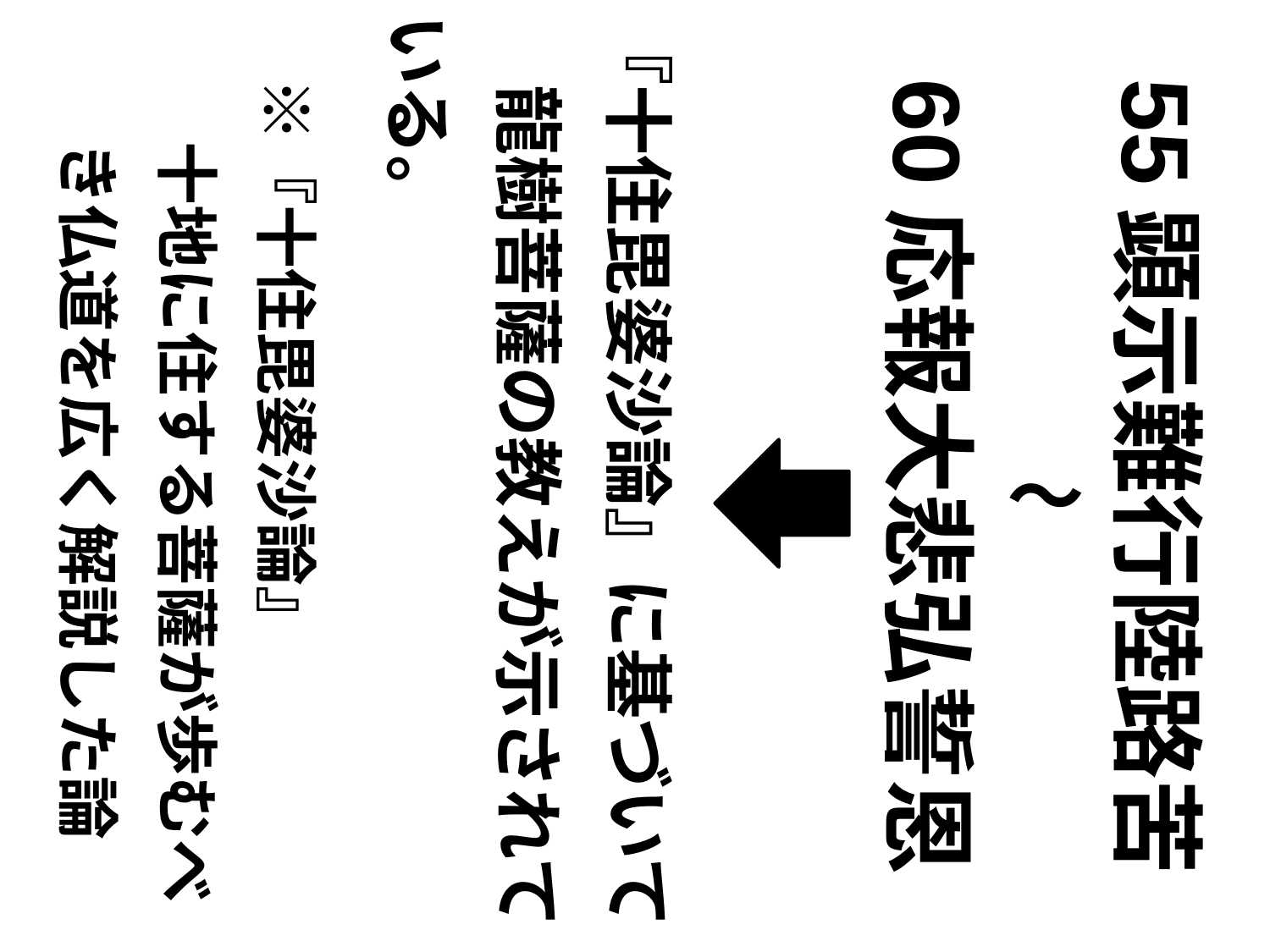

『十住毘婆沙論』に基づいて
　龍樹菩薩の教えが示されている。

　※『十住毘婆沙論』
　　十地に住する菩薩が歩むべ
　　き仏道を広く解説した論
55顕示難行陸路苦

60応報大悲弘誓恩
～